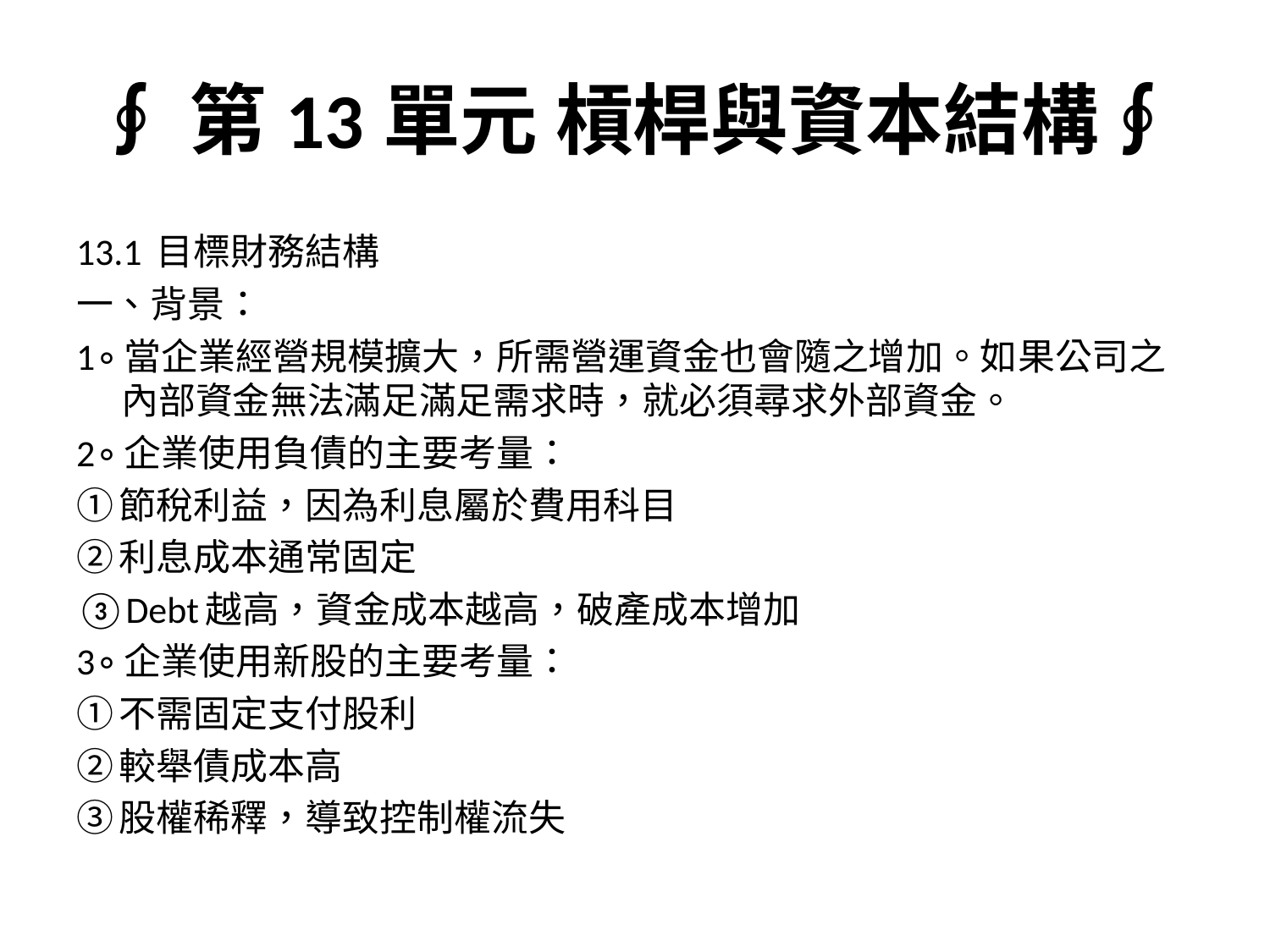

# ∮第13單元 槓桿與資本結構∮
13.1 目標財務結構
一、背景：
1∘當企業經營規模擴大，所需營運資金也會隨之增加。如果公司之內部資金無法滿足滿足需求時，就必須尋求外部資金。
2∘企業使用負債的主要考量：
①節稅利益，因為利息屬於費用科目
②利息成本通常固定
③Debt越高，資金成本越高，破產成本增加
3∘企業使用新股的主要考量：
①不需固定支付股利
②較舉債成本高
③股權稀釋，導致控制權流失